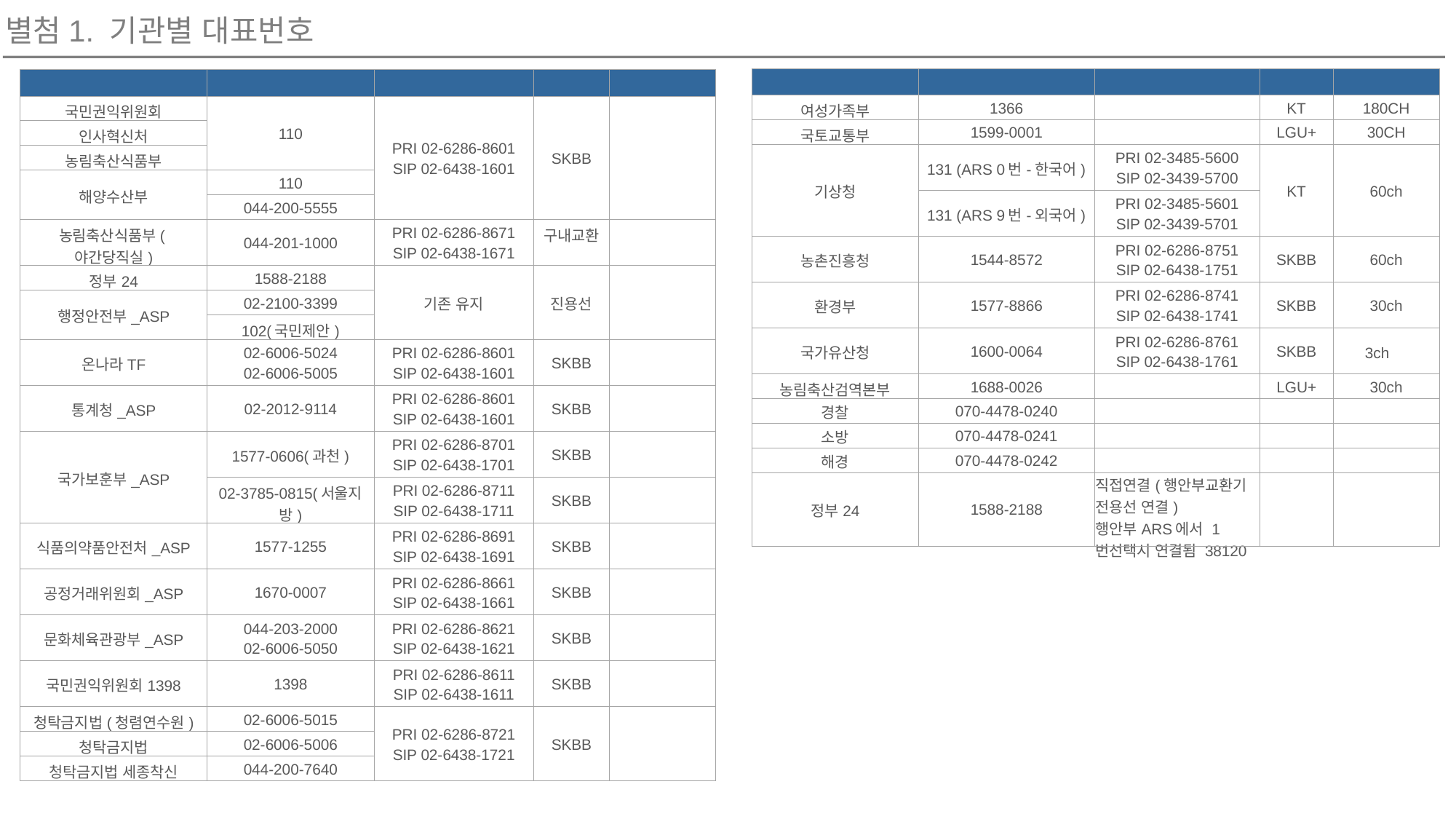

별첨1. 기관별 대표번호
| 기관명 | 대표번호 | 신규 DID 번호 | 통신사 | 비고 |
| --- | --- | --- | --- | --- |
| 여성가족부 | 1366 |  | KT | 180CH |
| 국토교통부 | 1599-0001 |  | LGU+ | 30CH |
| 기상청 | 131 (ARS 0번-한국어) | PRI 02-3485-5600 SIP 02-3439-5700 | KT | 60ch |
|  | 131 (ARS 9번-외국어) | PRI 02-3485-5601 SIP 02-3439-5701 |  |  |
| 농촌진흥청 | 1544-8572 | PRI 02-6286-8751 SIP 02-6438-1751 | SKBB | 60ch |
| 환경부 | 1577-8866 | PRI 02-6286-8741 SIP 02-6438-1741 | SKBB | 30ch |
| 국가유산청 | 1600-0064 | PRI 02-6286-8761 SIP 02-6438-1761 | SKBB | 3ch |
| 농림축산검역본부 | 1688-0026 |  | LGU+ | 30ch |
| 경찰 | 070-4478-0240 |  |  |  |
| 소방 | 070-4478-0241 |  |  |  |
| 해경 | 070-4478-0242 |  |  |  |
| 정부24 | 1588-2188 | 직접연결(행안부교환기 전용선 연결) 행안부ARS에서 1번선택시 연결됨 38120 |  |  |
| 기관명 | 대표번호 | 신규 DID 번호 | 통신사 | 비고 |
| --- | --- | --- | --- | --- |
| 국민권익위원회 | 110 | PRI 02-6286-8601 SIP 02-6438-1601 | SKBB |  |
| 인사혁신처 |  |  |  |  |
| 농림축산식품부 |  |  |  |  |
| 해양수산부 | 110 |  |  |  |
|  | 044-200-5555 |  |  |  |
| 농림축산식품부(야간당직실) | 044-201-1000 | PRI 02-6286-8671 SIP 02-6438-1671 | 구내교환 |  |
| 정부24 | 1588-2188 | 기존 유지 | 진용선 |  |
| 행정안전부\_ASP | 02-2100-3399 |  |  |  |
|  | 102(국민제안) |  |  |  |
| 온나라TF | 02-6006-5024 02-6006-5005 | PRI 02-6286-8601 SIP 02-6438-1601 | SKBB |  |
| 통계청\_ASP | 02-2012-9114 | PRI 02-6286-8601 SIP 02-6438-1601 | SKBB |  |
| 국가보훈부\_ASP | 1577-0606(과천) | PRI 02-6286-8701 SIP 02-6438-1701 | SKBB |  |
|  | 02-3785-0815(서울지방) | PRI 02-6286-8711 SIP 02-6438-1711 | SKBB |  |
| 식품의약품안전처\_ASP | 1577-1255 | PRI 02-6286-8691 SIP 02-6438-1691 | SKBB |  |
| 공정거래위원회\_ASP | 1670-0007 | PRI 02-6286-8661 SIP 02-6438-1661 | SKBB |  |
| 문화체육관광부\_ASP | 044-203-2000 02-6006-5050 | PRI 02-6286-8621 SIP 02-6438-1621 | SKBB |  |
| 국민권익위원회1398 | 1398 | PRI 02-6286-8611 SIP 02-6438-1611 | SKBB |  |
| 청탁금지법(청렴연수원) | 02-6006-5015 | PRI 02-6286-8721 SIP 02-6438-1721 | SKBB |  |
| 청탁금지법 | 02-6006-5006 |  |  |  |
| 청탁금지법 세종착신 | 044-200-7640 |  |  |  |